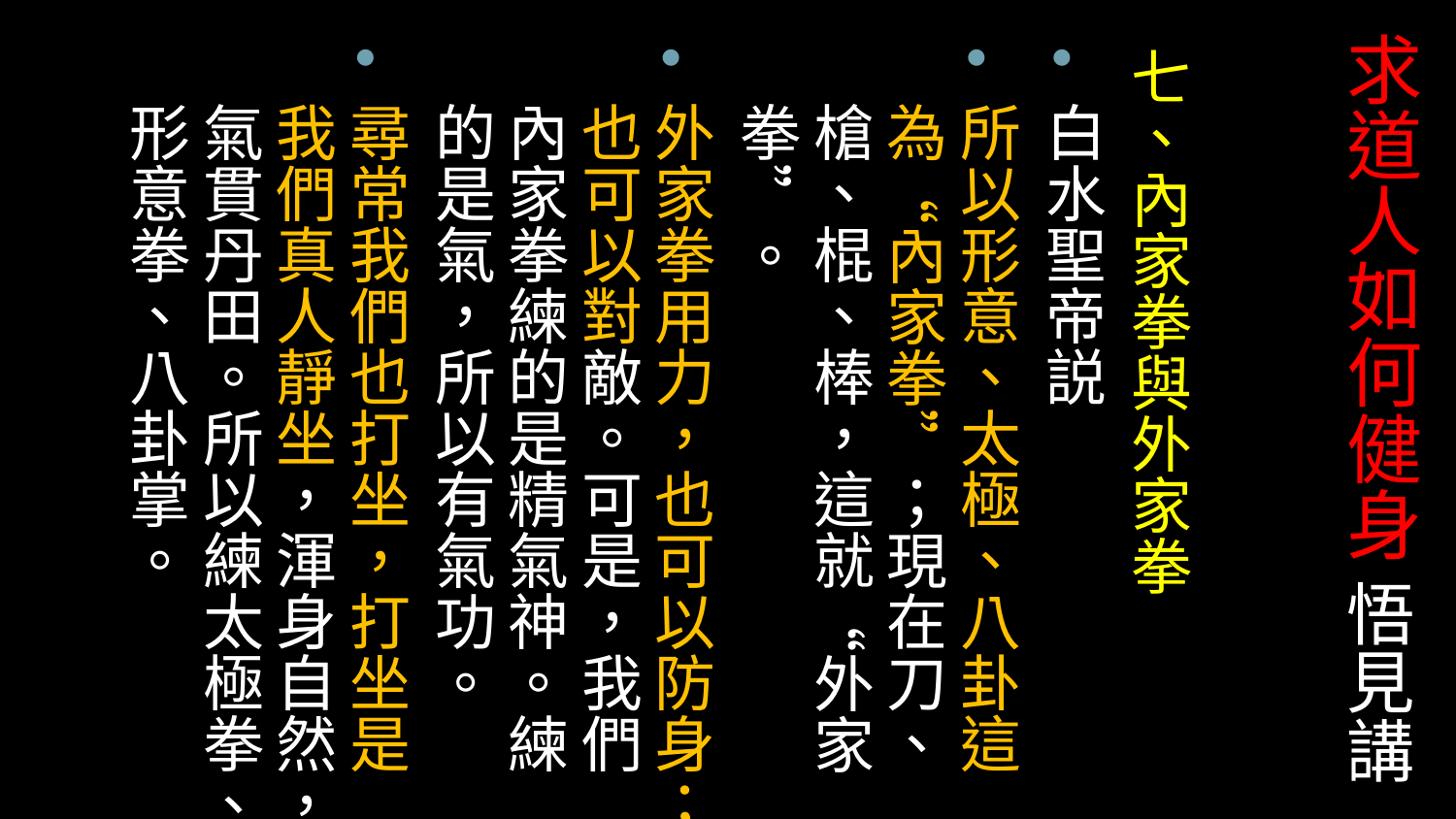

# 求道人如何健身 悟見講
七、內家拳與外家拳
白水聖帝説
所以形意、太極、八卦這為“內家拳”；現在刀、槍、棍、棒，這就“外家拳”。
外家拳用力，也可以防身；也可以對敵。可是，我們內家拳練的是精氣神。練的是氣，所以有氣功。
尋常我們也打坐，打坐是我們真人靜坐，渾身自然，氣貫丹田。所以練太極拳、形意拳、八卦掌。